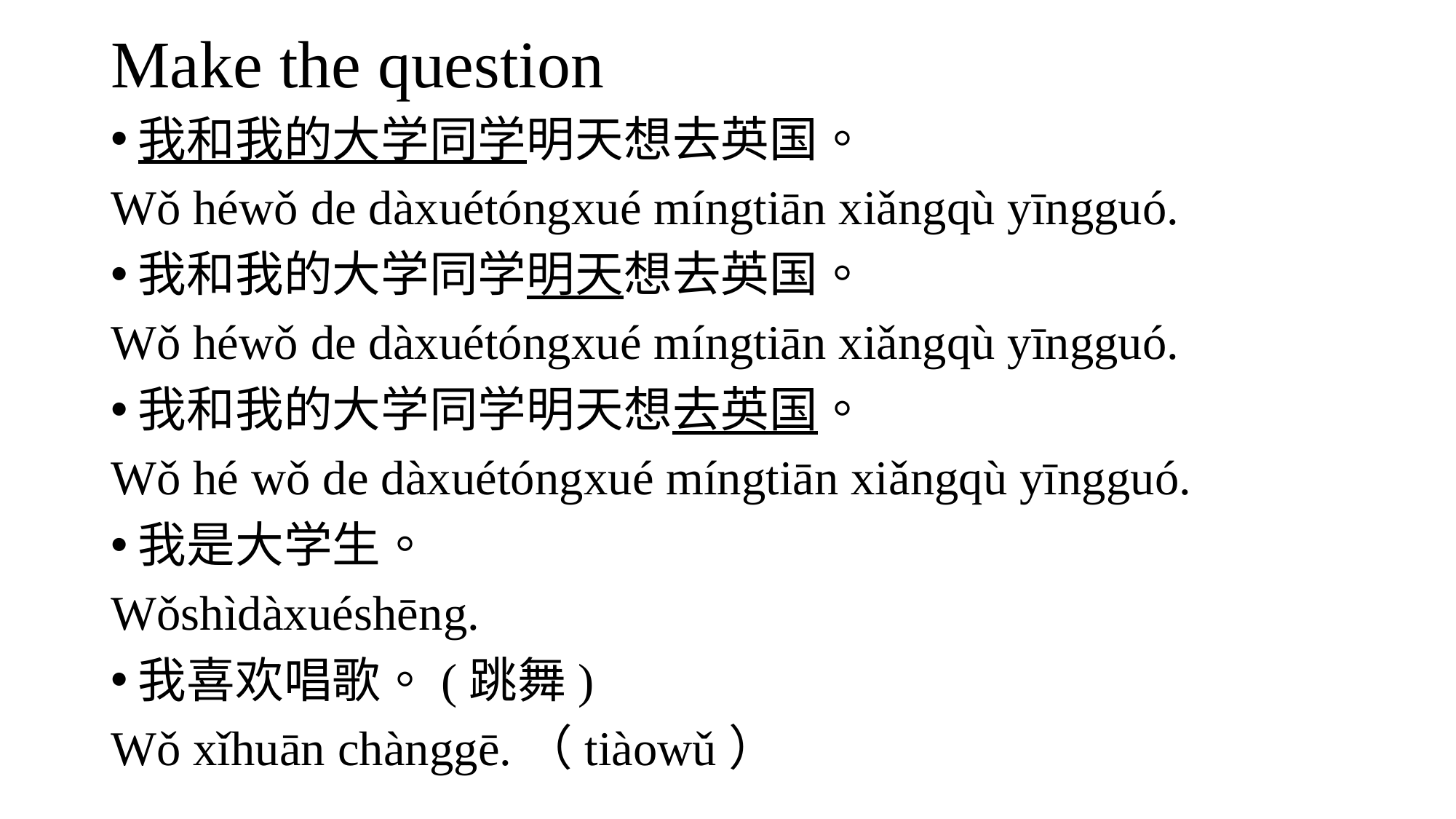

# Make the question
我和我的大学同学明天想去英国。
Wǒ héwǒ de dàxuétóngxué míngtiān xiǎngqù yīngguó.
我和我的大学同学明天想去英国。
Wǒ héwǒ de dàxuétóngxué míngtiān xiǎngqù yīngguó.
我和我的大学同学明天想去英国。
Wǒ hé wǒ de dàxuétóngxué míngtiān xiǎngqù yīngguó.
我是大学生。
Wǒshìdàxuéshēng.
我喜欢唱歌。(跳舞)
Wǒ xǐhuān chànggē.（tiàowǔ）